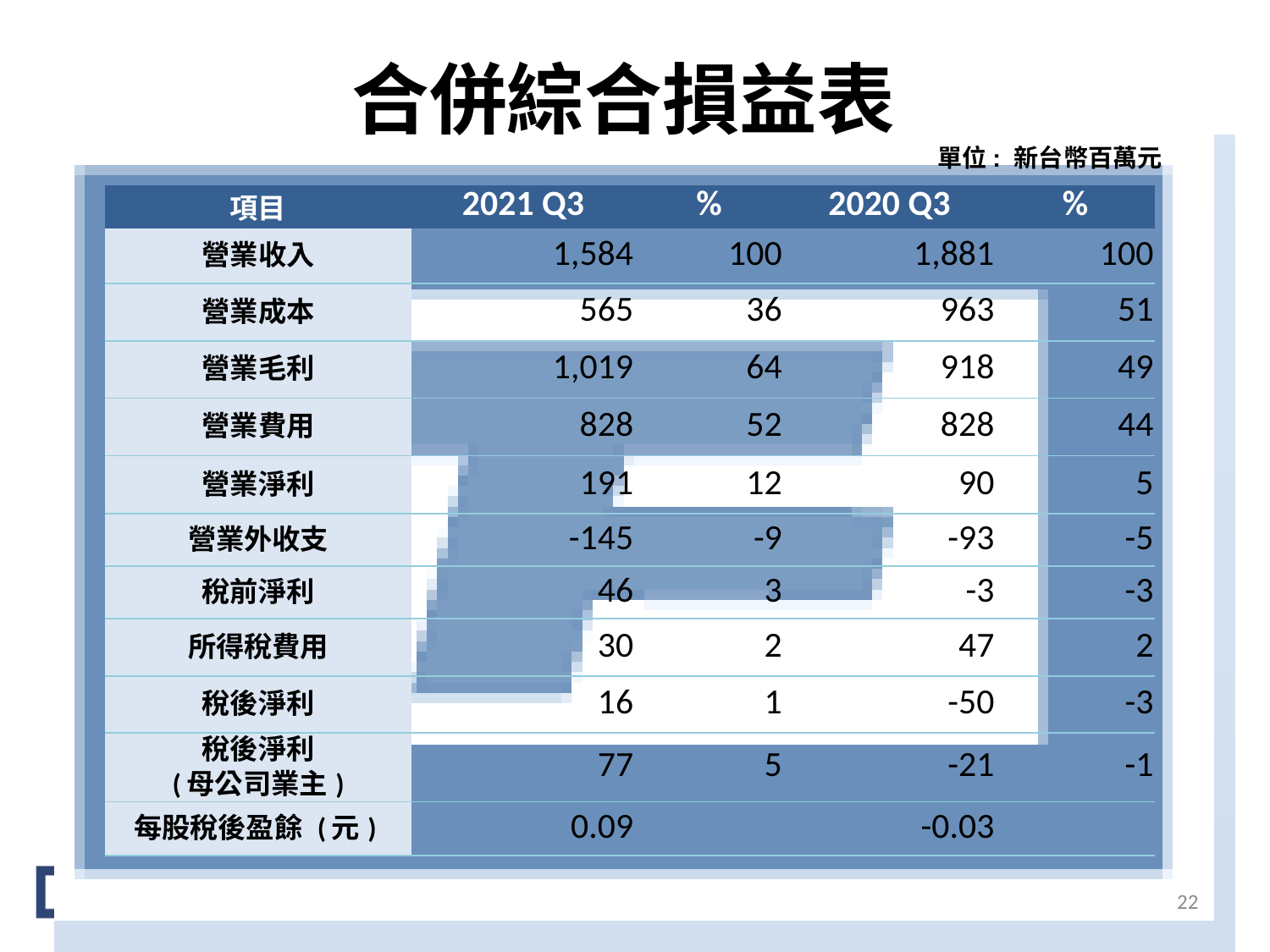

# 合併綜合損益表
單位: 新台幣百萬元
| 項目 | 2021 Q3 | % | 2020 Q3 | % |
| --- | --- | --- | --- | --- |
| 營業收入 | 1,584 | 100 | 1,881 | 100 |
| 營業成本 | 565 | 36 | 963 | 51 |
| 營業毛利 | 1,019 | 64 | 918 | 49 |
| 營業費用 | 828 | 52 | 828 | 44 |
| 營業淨利 | 191 | 12 | 90 | 5 |
| 營業外收支 | -145 | -9 | -93 | -5 |
| 稅前淨利 | 46 | 3 | -3 | -3 |
| 所得稅費用 | 30 | 2 | 47 | 2 |
| 稅後淨利 | 16 | 1 | -50 | -3 |
| 稅後淨利 (母公司業主) | 77 | 5 | -21 | -1 |
| 每股稅後盈餘 (元) | 0.09 |  | -0.03 |  |
22